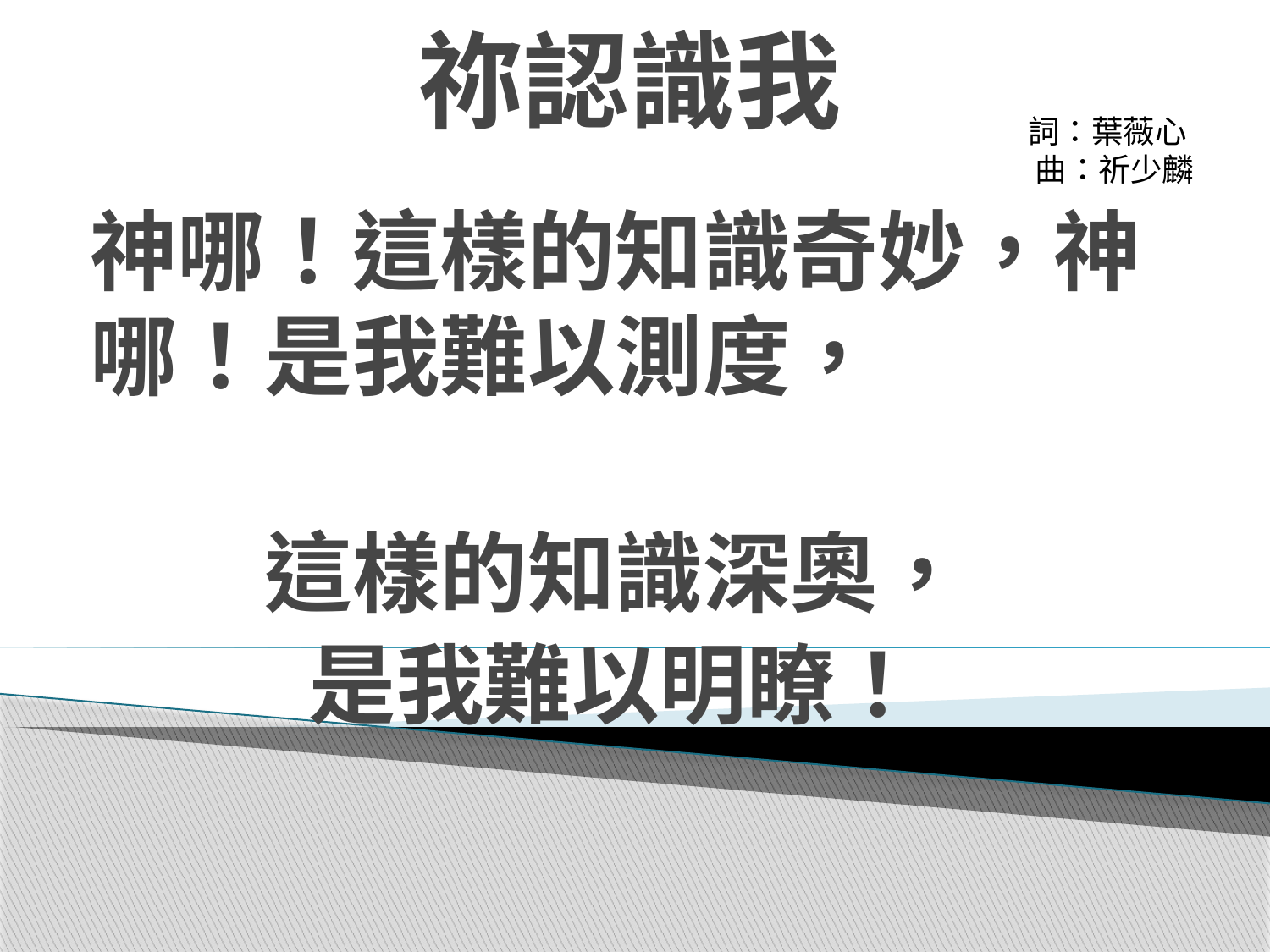

# 祢認識我
詞：葉薇心
曲：祈少麟
神哪！這樣的知識奇妙，神哪！是我難以測度，
這樣的知識深奧，
是我難以明瞭！